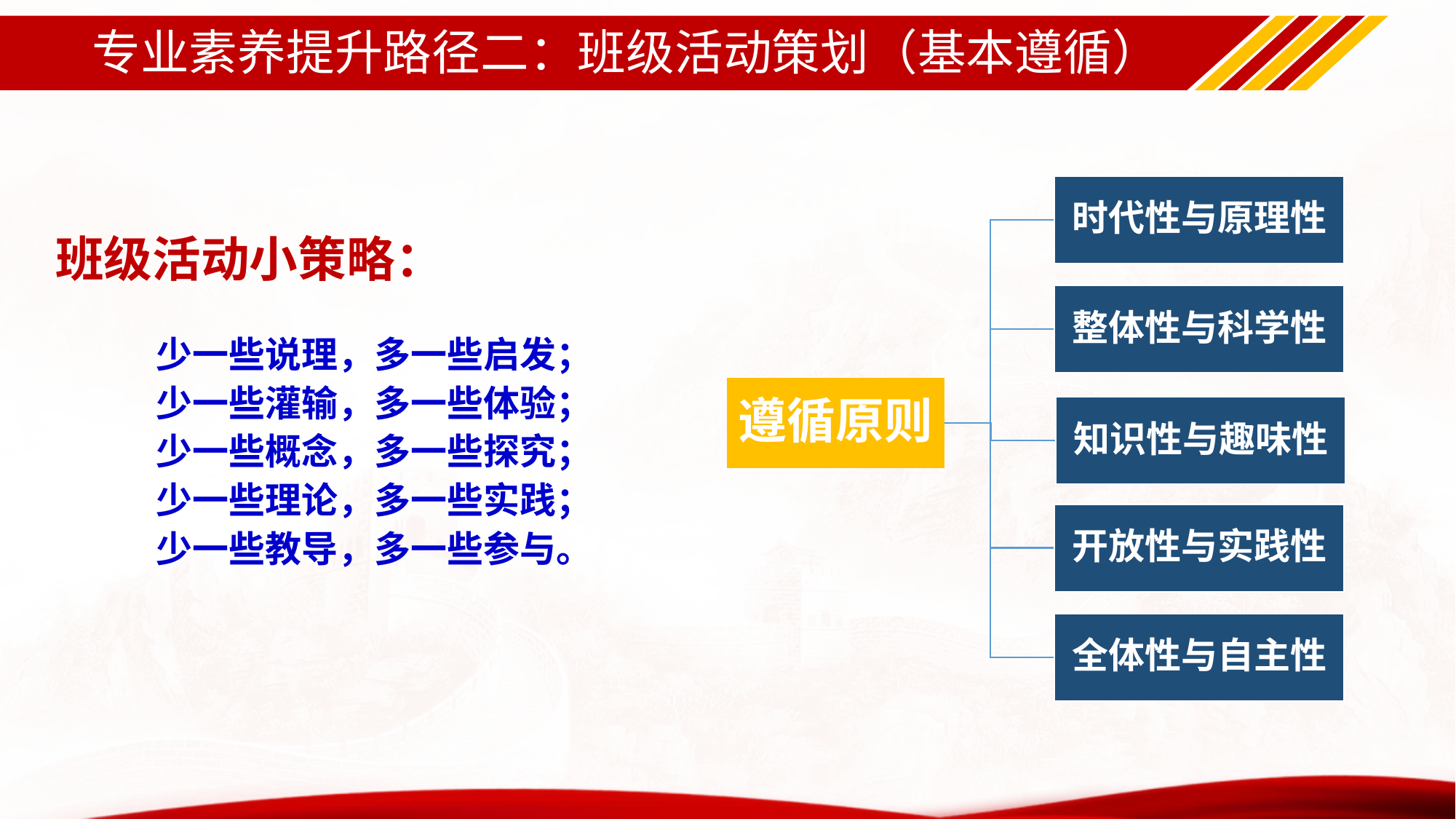

# 专业素养提升路径二：班级活动策划（基本遵循）
时代性与原理性

整体性与科学性

遵循原则
知识性与趣味性

开放性与实践性
全体性与自主性
班级活动小策略：
少一些说理，多一些启发；
少一些灌输，多一些体验；
少一些概念，多一些探究；
少一些理论，多一些实践；
少一些教导，多一些参与。